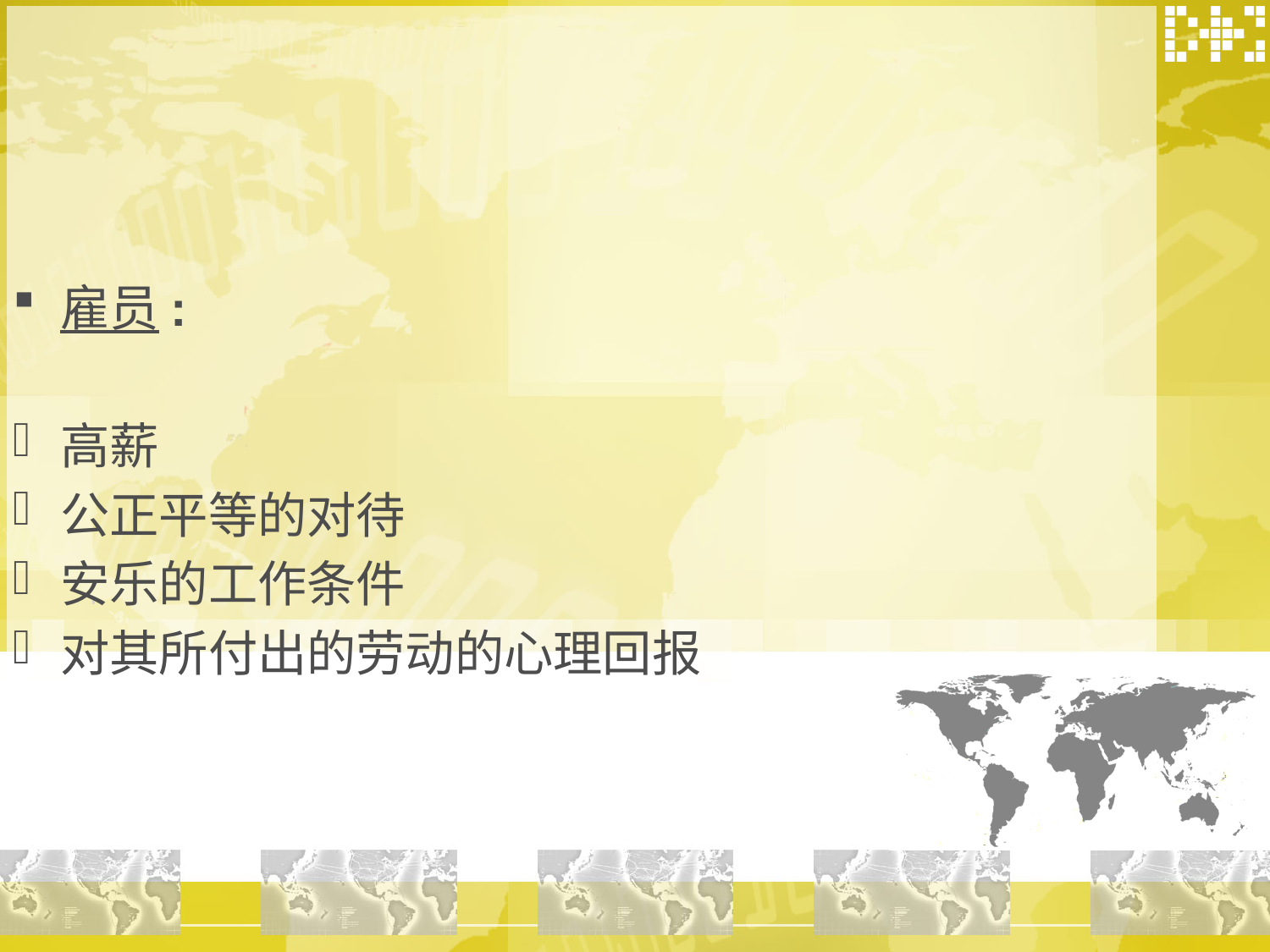

12
#

雇员:

高薪
公正平等的对待
安乐的工作条件
对其所付出的劳动的心理回报